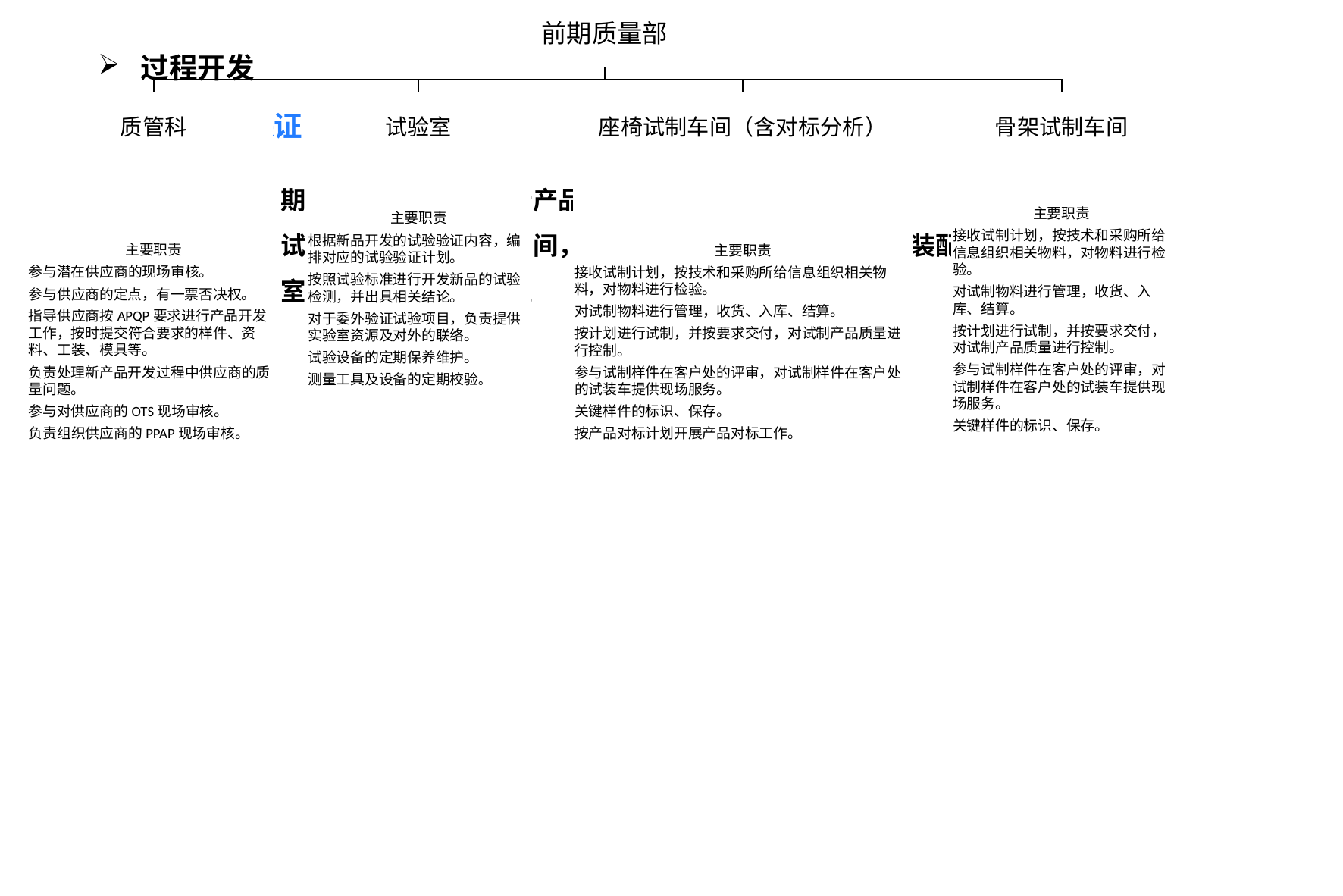

# 过程开发
样件质量保证
○   配备有前期质量工程师，负责新产品全过程质量管控
○   下设座椅试制车间、骨架试制车间，多名工匠技师负责样件试制及装配
○   下设实验室，负责样件试验验证
前期质量部
质管科
主要职责
参与潜在供应商的现场审核。
参与供应商的定点，有一票否决权。
指导供应商按APQP要求进行产品开发工作，按时提交符合要求的样件、资料、工装、模具等。
负责处理新产品开发过程中供应商的质量问题。
参与对供应商的OTS现场审核。
负责组织供应商的PPAP现场审核。
试验室

主要职责
根据新品开发的试验验证内容，编排对应的试验验证计划。
按照试验标准进行开发新品的试验检测，并出具相关结论。
对于委外验证试验项目，负责提供实验室资源及对外的联络。
试验设备的定期保养维护。
测量工具及设备的定期校验。

。
座椅试制车间（含对标分析）
主要职责
接收试制计划，按技术和采购所给信息组织相关物料，对物料进行检验。
对试制物料进行管理，收货、入库、结算。
按计划进行试制，并按要求交付，对试制产品质量进行控制。
参与试制样件在客户处的评审，对试制样件在客户处的试装车提供现场服务。
关键样件的标识、保存。
按产品对标计划开展产品对标工作。
骨架试制车间

主要职责
接收试制计划，按技术和采购所给信息组织相关物料，对物料进行检验。
对试制物料进行管理，收货、入库、结算。
按计划进行试制，并按要求交付，对试制产品质量进行控制。
参与试制样件在客户处的评审，对试制样件在客户处的试装车提供现场服务。
关键样件的标识、保存。
27